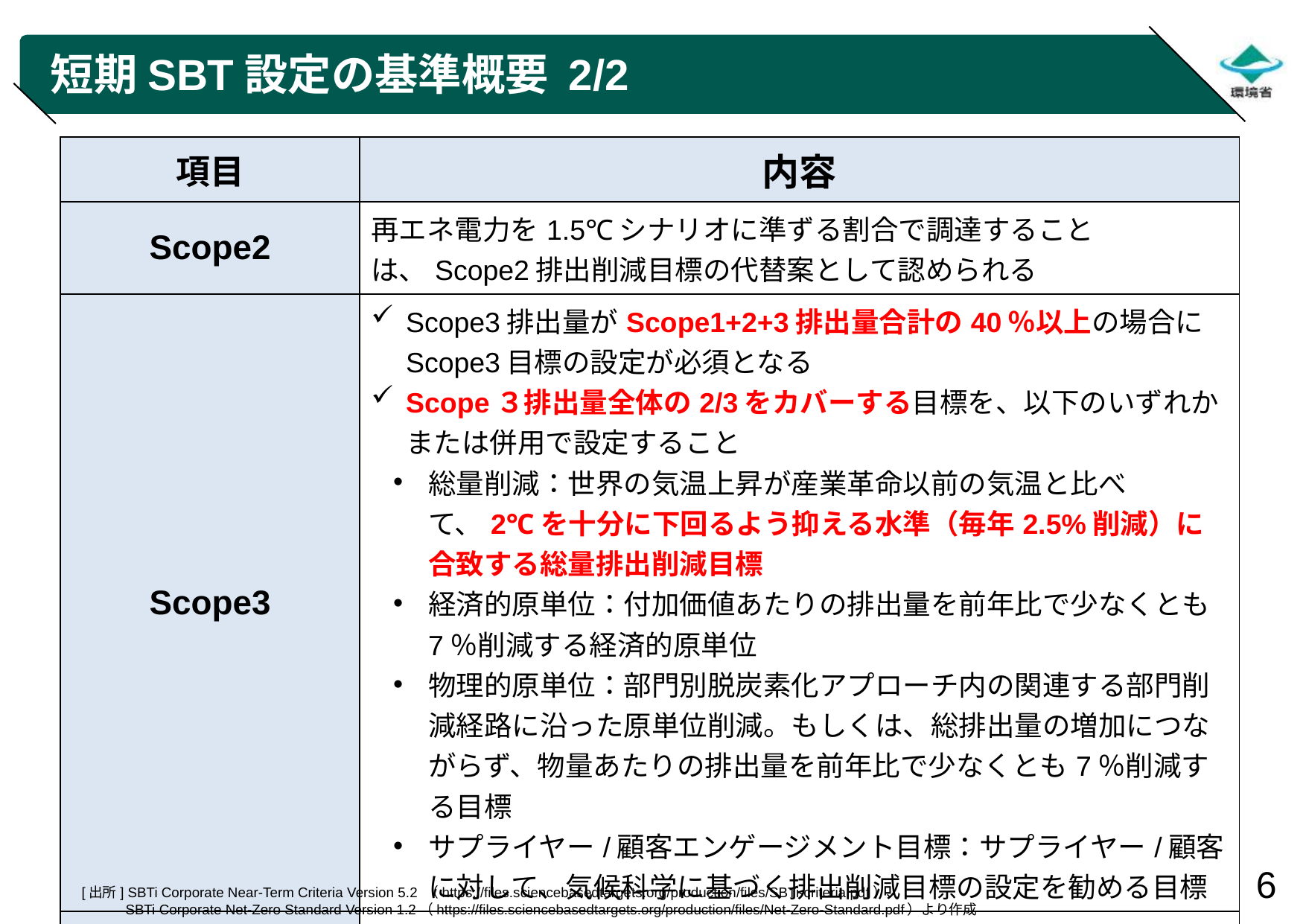

# 短期SBT設定の基準概要 2/2
| 項目 | 内容 |
| --- | --- |
| Scope2 | 再エネ電力を1.5℃シナリオに準ずる割合で調達することは、Scope2排出削減目標の代替案として認められる |
| Scope3 | Scope3排出量がScope1+2+3排出量合計の40％以上の場合にScope3目標の設定が必須となる Scope３排出量全体の2/3をカバーする目標を、以下のいずれかまたは併用で設定すること 総量削減：世界の気温上昇が産業革命以前の気温と比べて、2℃を十分に下回るよう抑える水準（毎年2.5%削減）に合致する総量排出削減目標 経済的原単位：付加価値あたりの排出量を前年比で少なくとも7％削減する経済的原単位 物理的原単位：部門別脱炭素化アプローチ内の関連する部門削減経路に沿った原単位削減。もしくは、総排出量の増加につながらず、物量あたりの排出量を前年比で少なくとも7％削減する目標 サプライヤー/顧客エンゲージメント目標：サプライヤー/顧客に対して、気候科学に基づく排出削減目標の設定を勧める目標 |
| 報告 | 企業全体のGHG排出状況を毎年開示する必要がある |
| 再計算 | 最低でも5年ごとに目標の見直しが必要となる |
[出所] SBTi Corporate Near-Term Criteria Version 5.2 （https://files.sciencebasedtargets.org/production/files/SBTi-criteria.pdf）、
SBTi Corporate Net-Zero Standard Version 1.2（https://files.sciencebasedtargets.org/production/files/Net-Zero-Standard.pdf）より作成